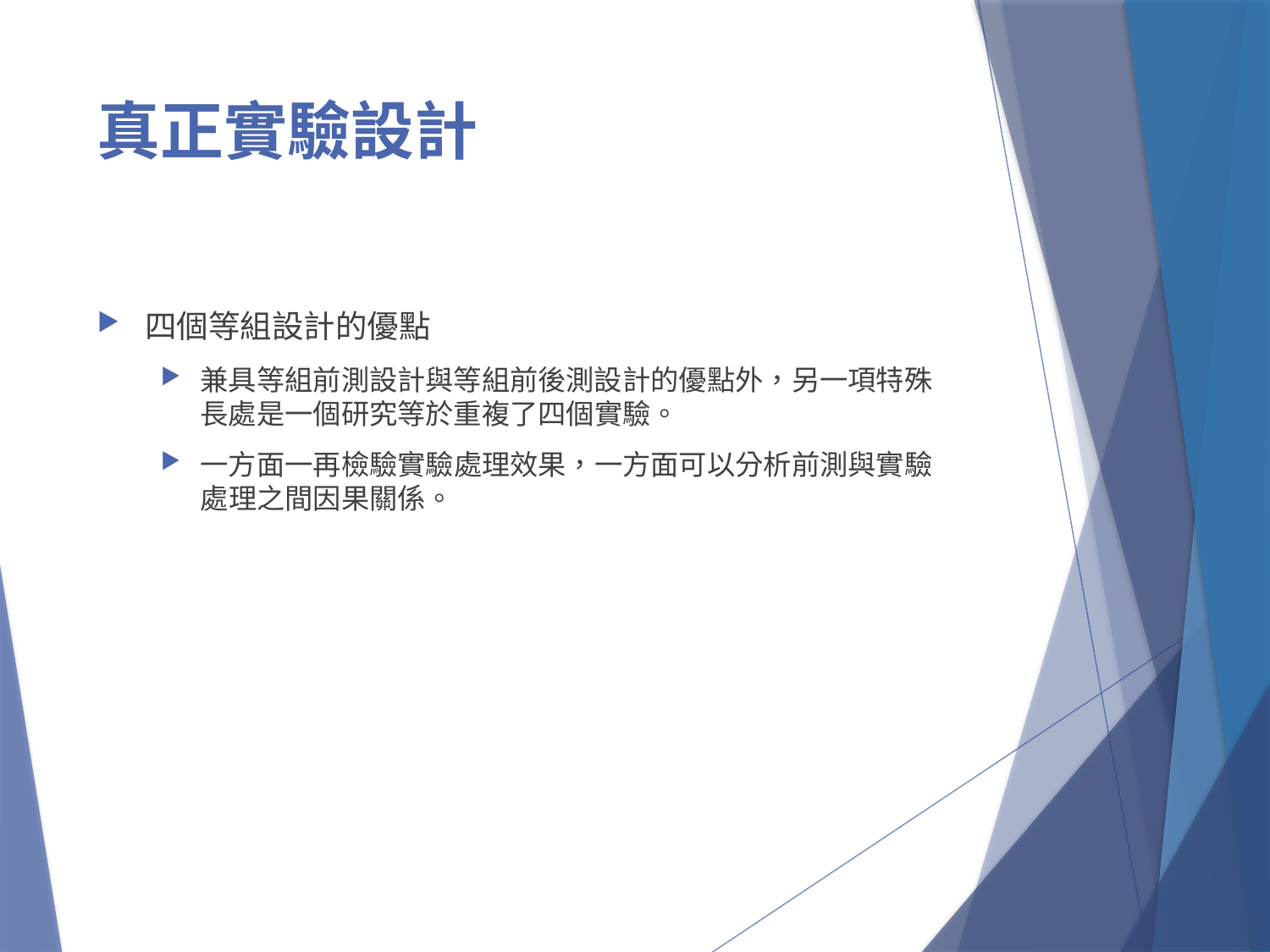

# 真正實驗設計
四個等組設計的優點
兼具等組前測設計與等組前後測設計的優點外，另一項特殊長處是一個研究等於重複了四個實驗。
一方面一再檢驗實驗處理效果，一方面可以分析前測與實驗處理之間因果關係。